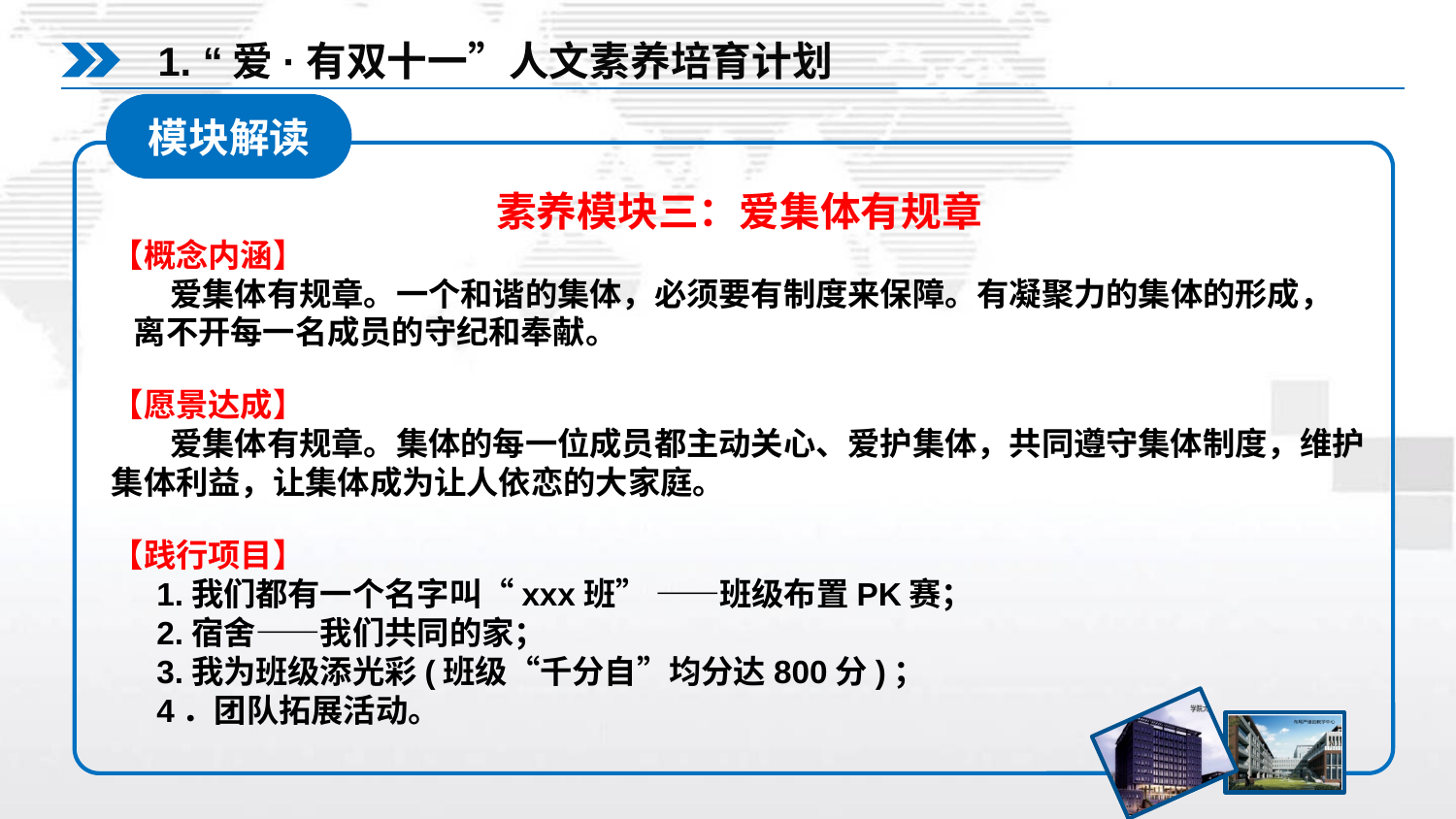

1. “爱·有双十一”人文素养培育计划

模块解读

素养模块三：爱集体有规章
【概念内涵】
       爱集体有规章。一个和谐的集体，必须要有制度来保障。有凝聚力的集体的形成，
  离不开每一名成员的守纪和奉献。

【愿景达成】
       爱集体有规章。集体的每一位成员都主动关心、爱护集体，共同遵守集体制度，维护集体利益，让集体成为让人依恋的大家庭。

【践行项目】
     1.我们都有一个名字叫“xxx班” ——班级布置PK赛；
     2.宿舍——我们共同的家；
     3.我为班级添光彩(班级“千分自”均分达800分)；
     4．团队拓展活动。